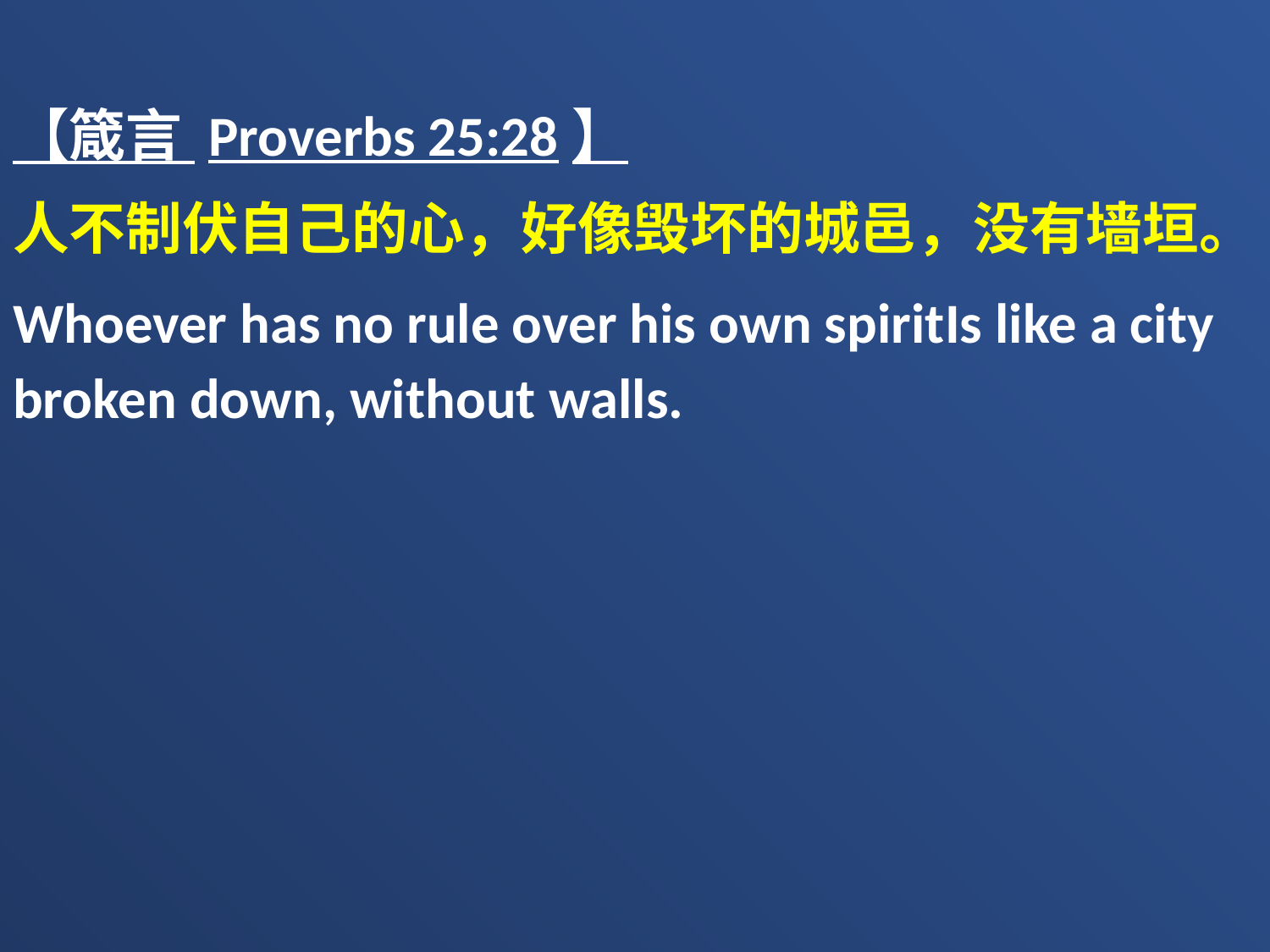

【箴言 Proverbs 25:28】
人不制伏自己的心，好像毁坏的城邑，没有墙垣。
Whoever has no rule over his own spiritIs like a city broken down, without walls.